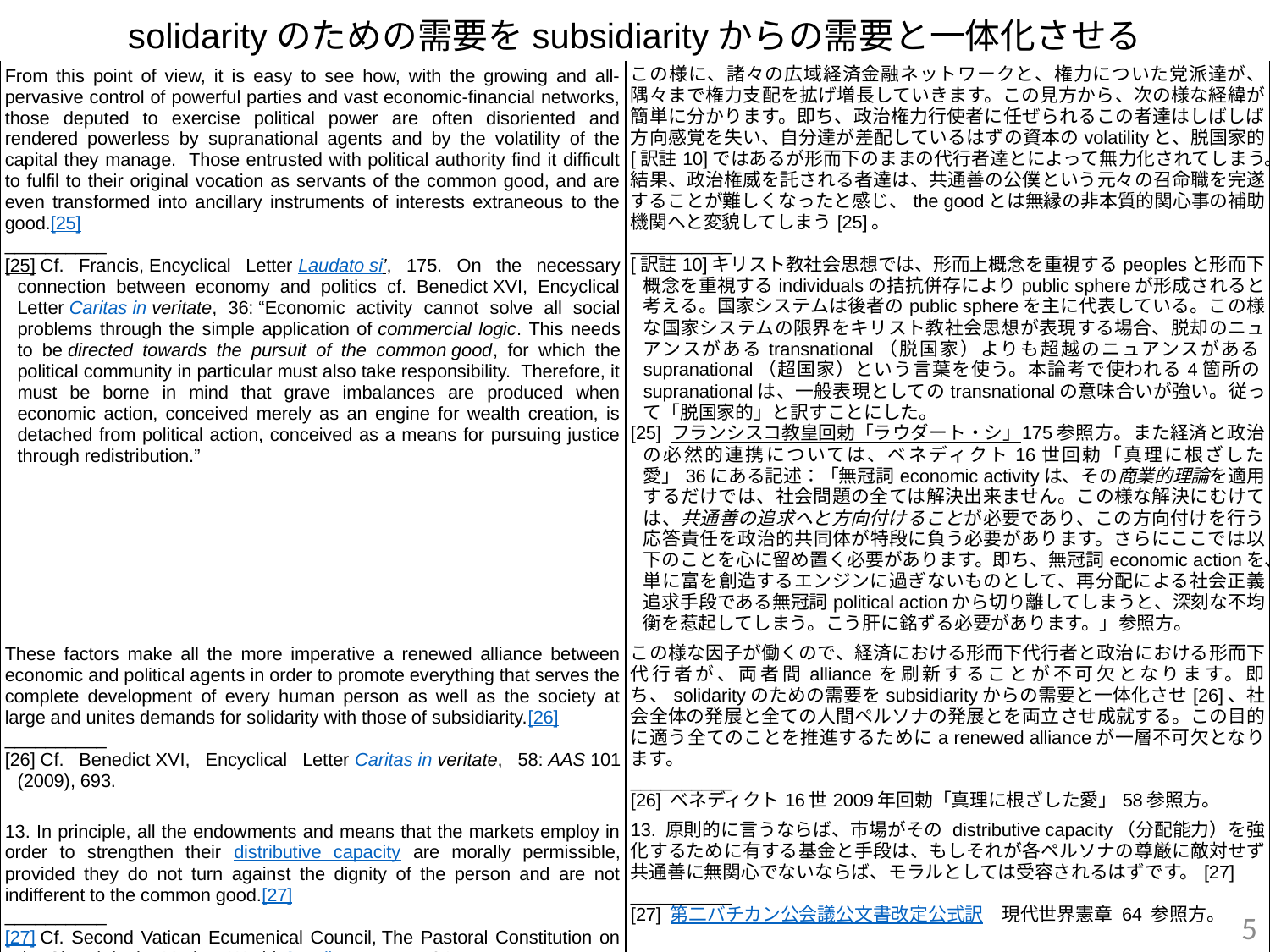

# solidarityのための需要をsubsidiarityからの需要と一体化させる
| From this point of view, it is easy to see how, with the growing and all-pervasive control of powerful parties and vast economic-financial networks, those deputed to exercise political power are often disoriented and rendered powerless by supranational agents and by the volatility of the capital they manage. Those entrusted with political authority find it difficult to fulfil to their original vocation as servants of the common good, and are even transformed into ancillary instruments of interests extraneous to the good.[25] \_\_\_\_\_\_\_\_\_\_ [25] Cf. Francis, Encyclical Letter Laudato si’, 175. On the necessary connection between economy and politics cf. Benedict XVI, Encyclical Letter Caritas in veritate, 36: “Economic activity cannot solve all social problems through the simple application of commercial logic. This needs to be directed towards the pursuit of the common good, for which the political community in particular must also take responsibility. Therefore, it must be borne in mind that grave imbalances are produced when economic action, conceived merely as an engine for wealth creation, is detached from political action, conceived as a means for pursuing justice through redistribution.” | この様に、諸々の広域経済金融ネットワークと、権力についた党派達が、隅々まで権力支配を拡げ増長していきます。この見方から、次の様な経緯が簡単に分かります。即ち、政治権力行使者に任ぜられるこの者達はしばしば方向感覚を失い、自分達が差配しているはずの資本のvolatilityと、脱国家的 [訳註10]ではあるが形而下のままの代行者達とによって無力化されてしまう。結果、政治権威を託される者達は、共通善の公僕という元々の召命職を完遂することが難しくなったと感じ、the goodとは無縁の非本質的関心事の補助機関へと変貌してしまう[25]。 \_\_\_\_\_\_\_\_\_\_ [訳註10]キリスト教社会思想では、形而上概念を重視するpeoplesと形而下概念を重視するindividualsの拮抗併存によりpublic sphereが形成されると考える。国家システムは後者のpublic sphereを主に代表している。この様な国家システムの限界をキリスト教社会思想が表現する場合、脱却のニュアンスがあるtransnational（脱国家）よりも超越のニュアンスがあるsupranational（超国家）という言葉を使う。本論考で使われる4箇所のsupranationalは、一般表現としてのtransnationalの意味合いが強い。従って「脱国家的」と訳すことにした。 [25] フランシスコ教皇回勅「ラウダート・シ」175参照方。また経済と政治の必然的連携については、ベネディクト16世回勅「真理に根ざした愛」36にある記述：「無冠詞economic activityは、その商業的理論を適用するだけでは、社会問題の全ては解決出来ません。この様な解決にむけては、共通善の追求へと方向付けることが必要であり、この方向付けを行う応答責任を政治的共同体が特段に負う必要があります。さらにここでは以下のことを心に留め置く必要があります。即ち、無冠詞economic actionを、単に富を創造するエンジンに過ぎないものとして、再分配による社会正義追求手段である無冠詞political actionから切り離してしまうと、深刻な不均衡を惹起してしまう。こう肝に銘ずる必要があります。」参照方。 |
| --- | --- |
| These factors make all the more imperative a renewed alliance between economic and political agents in order to promote everything that serves the complete development of every human person as well as the society at large and unites demands for solidarity with those of subsidiarity.[26] \_\_\_\_\_\_\_\_\_\_ [26] Cf. Benedict XVI, Encyclical Letter Caritas in veritate, 58: AAS 101 (2009), 693. | この様な因子が働くので、経済における形而下代行者と政治における形而下代行者が、両者間allianceを刷新することが不可欠となります。即ち、solidarityのための需要をsubsidiarityからの需要と一体化させ[26]、社会全体の発展と全ての人間ペルソナの発展とを両立させ成就する。この目的に適う全てのことを推進するためにa renewed allianceが一層不可欠となります。 \_\_\_\_\_\_\_\_\_\_ [26] ベネディクト16世2009年回勅「真理に根ざした愛」58参照方。 |
| 13. In principle, all the endowments and means that the markets employ in order to strengthen their distributive capacity are morally permissible, provided they do not turn against the dignity of the person and are not indifferent to the common good.[27] \_\_\_\_\_\_\_\_\_\_ [27] Cf. Second Vatican Ecumenical Council, The Pastoral Constitution on the Church in the Modern World Gaudium et spes, 64. | 13. 原則的に言うならば、市場がその distributive capacity（分配能力）を強化するために有する基金と手段は、もしそれが各ペルソナの尊厳に敵対せず共通善に無関心でないならば、モラルとしては受容されるはずです。[27] \_\_\_\_\_\_\_\_\_\_ [27] 第二バチカン公会議公文書改定公式訳　現代世界憲章 64 参照方。 |
5